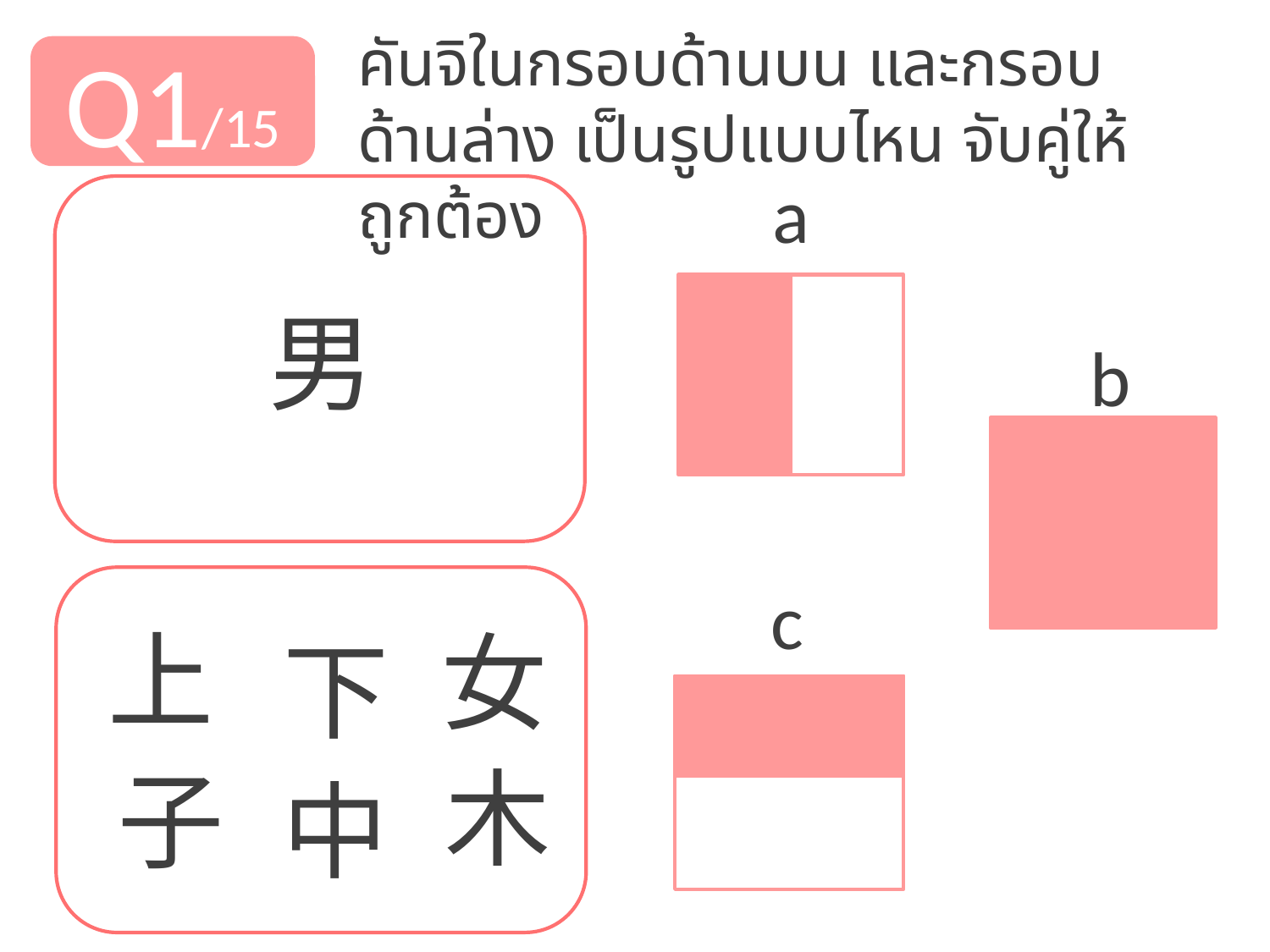

คันจิในกรอบด้านบน และกรอบด้านล่าง เป็นรูปแบบไหน จับคู่ให้ถูกต้อง
Q1/15
a

男
b

上
女
下
c

子
中
木